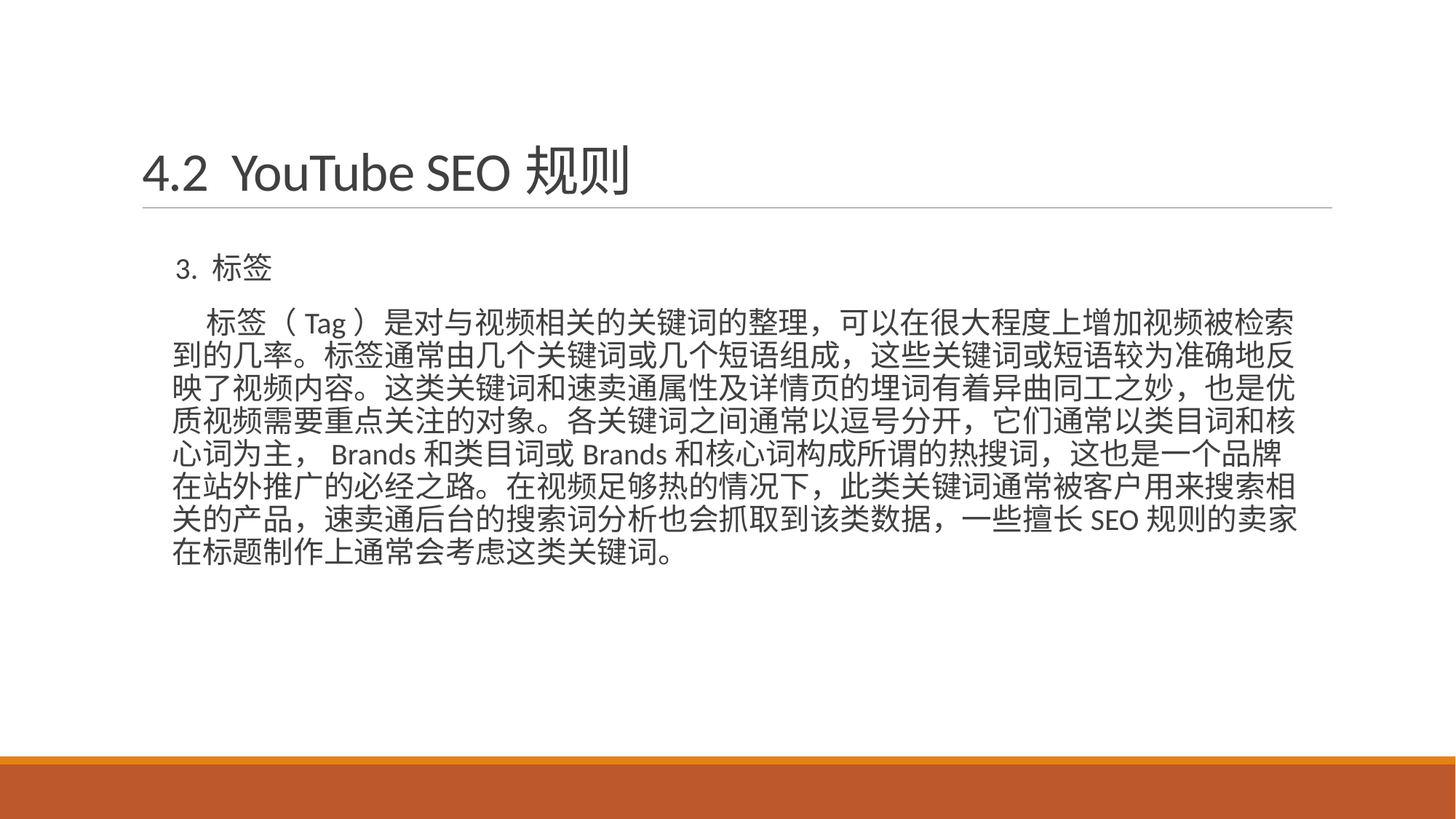

# 4.2  YouTube SEO规则
  3. 标签
    标签（Tag）是对与视频相关的关键词的整理，可以在很大程度上增加视频被检索到的几率。标签通常由几个关键词或几个短语组成，这些关键词或短语较为准确地反映了视频内容。这类关键词和速卖通属性及详情页的埋词有着异曲同工之妙，也是优质视频需要重点关注的对象。各关键词之间通常以逗号分开，它们通常以类目词和核心词为主，Brands和类目词或Brands和核心词构成所谓的热搜词，这也是一个品牌在站外推广的必经之路。在视频足够热的情况下，此类关键词通常被客户用来搜索相关的产品，速卖通后台的搜索词分析也会抓取到该类数据，一些擅长SEO规则的卖家在标题制作上通常会考虑这类关键词。